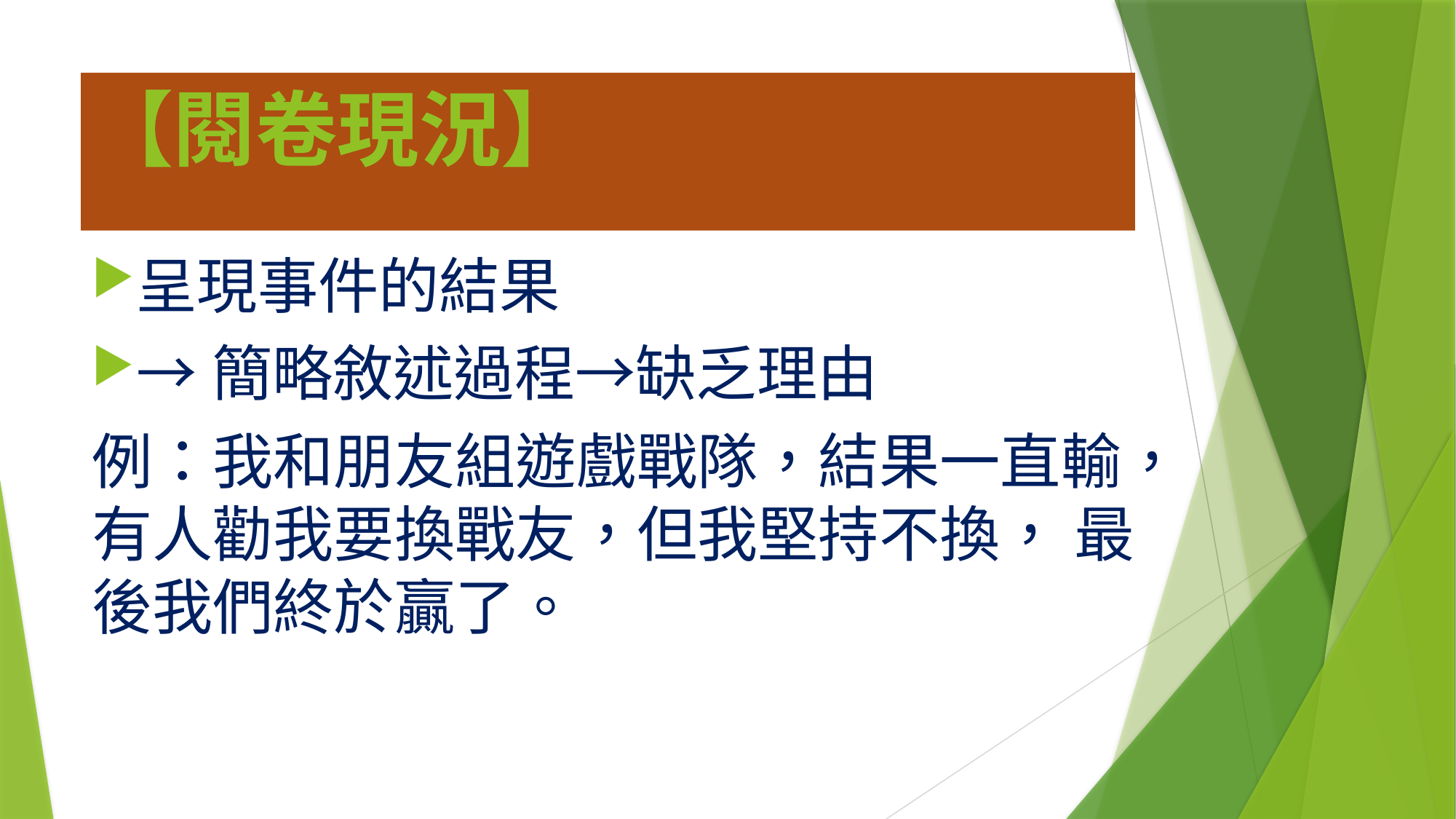

# 【閱卷現況】
呈現事件的結果
→簡略敘述過程→缺乏理由
例：我和朋友組遊戲戰隊，結果一直輸，有人勸我要換戰友，但我堅持不換， 最後我們終於贏了。